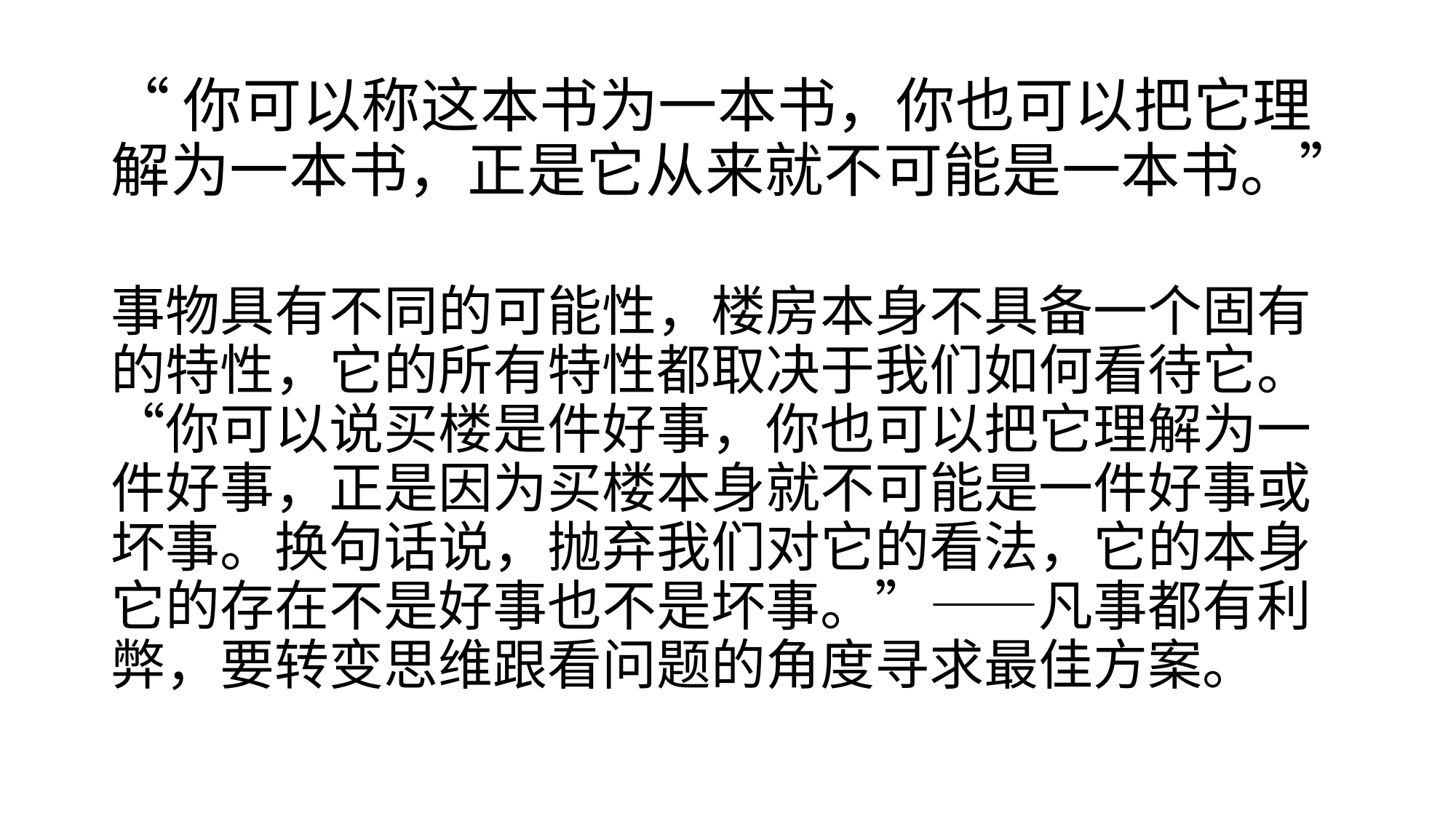

# “你可以称这本书为一本书，你也可以把它理解为一本书，正是它从来就不可能是一本书。”
事物具有不同的可能性，楼房本身不具备一个固有的特性，它的所有特性都取决于我们如何看待它。“你可以说买楼是件好事，你也可以把它理解为一件好事，正是因为买楼本身就不可能是一件好事或坏事。换句话说，抛弃我们对它的看法，它的本身它的存在不是好事也不是坏事。”——凡事都有利弊，要转变思维跟看问题的角度寻求最佳方案。